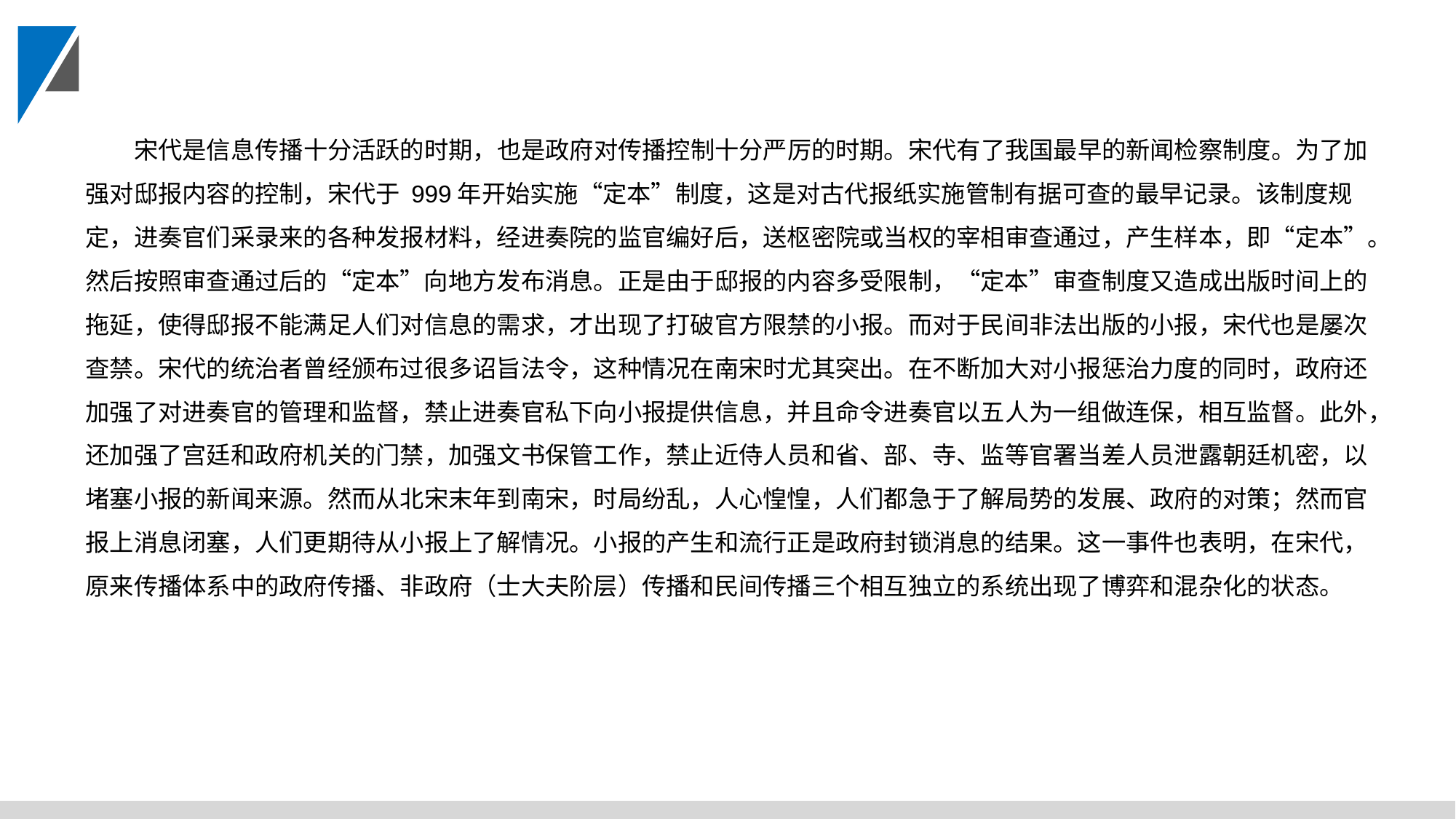

宋代是信息传播十分活跃的时期，也是政府对传播控制十分严厉的时期。宋代有了我国最早的新闻检察制度。为了加强对邸报内容的控制，宋代于 999年开始实施“定本”制度，这是对古代报纸实施管制有据可查的最早记录。该制度规定，进奏官们采录来的各种发报材料，经进奏院的监官编好后，送枢密院或当权的宰相审查通过，产生样本，即“定本”。然后按照审查通过后的“定本”向地方发布消息。正是由于邸报的内容多受限制，“定本”审查制度又造成出版时间上的拖延，使得邸报不能满足人们对信息的需求，才出现了打破官方限禁的小报。而对于民间非法出版的小报，宋代也是屡次查禁。宋代的统治者曾经颁布过很多诏旨法令，这种情况在南宋时尤其突出。在不断加大对小报惩治力度的同时，政府还加强了对进奏官的管理和监督，禁止进奏官私下向小报提供信息，并且命令进奏官以五人为一组做连保，相互监督。此外，还加强了宫廷和政府机关的门禁，加强文书保管工作，禁止近侍人员和省、部、寺、监等官署当差人员泄露朝廷机密，以堵塞小报的新闻来源。然而从北宋末年到南宋，时局纷乱，人心惶惶，人们都急于了解局势的发展、政府的对策；然而官报上消息闭塞，人们更期待从小报上了解情况。小报的产生和流行正是政府封锁消息的结果。这一事件也表明，在宋代，原来传播体系中的政府传播、非政府（士大夫阶层）传播和民间传播三个相互独立的系统出现了博弈和混杂化的状态。